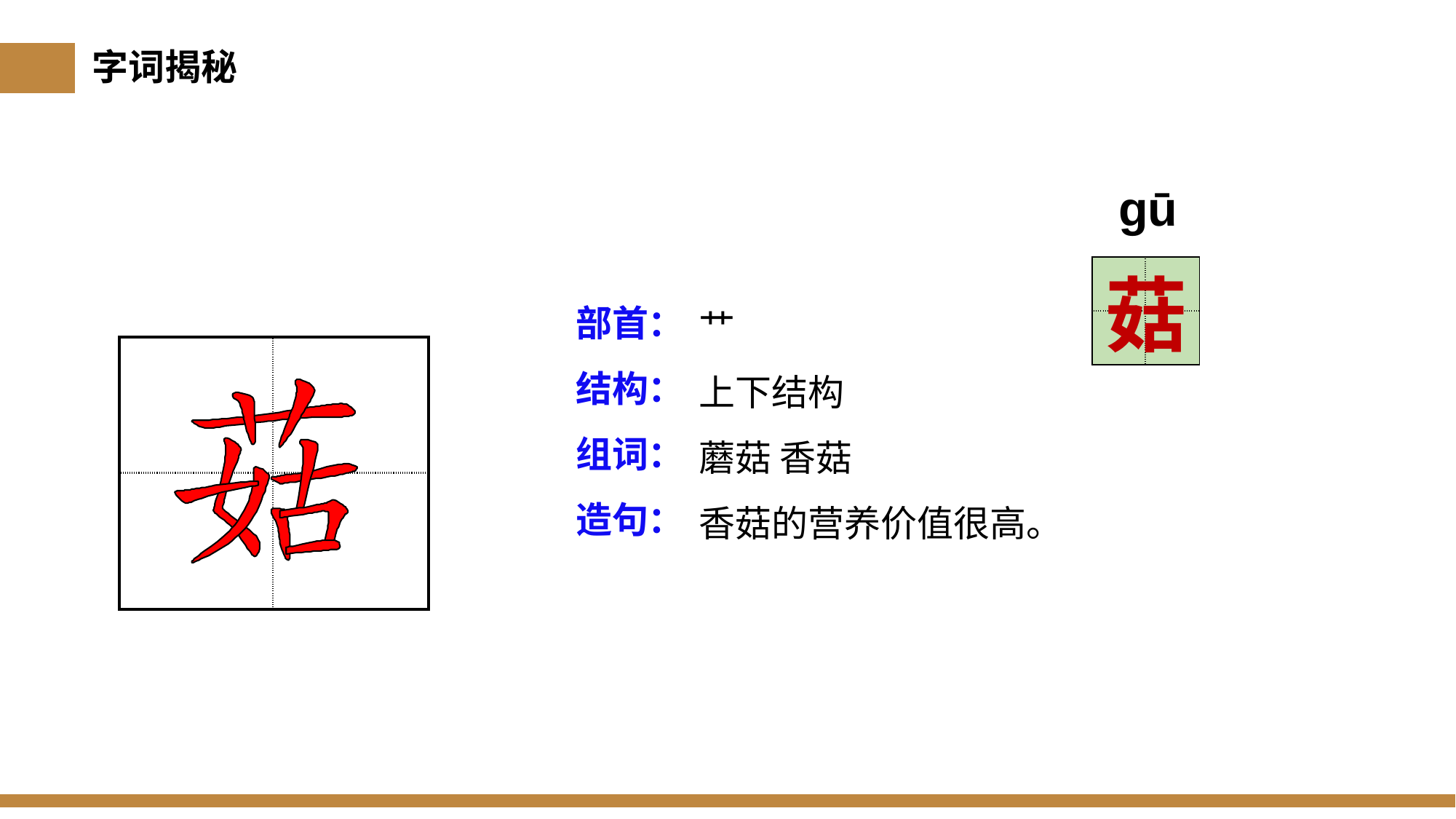

字词揭秘
gū
|  |  |
| --- | --- |
|  |  |
菇
部首：
结构：
组词：
造句：
艹
上下结构
蘑菇 香菇
香菇的营养价值很高。
|  |  |
| --- | --- |
|  |  |